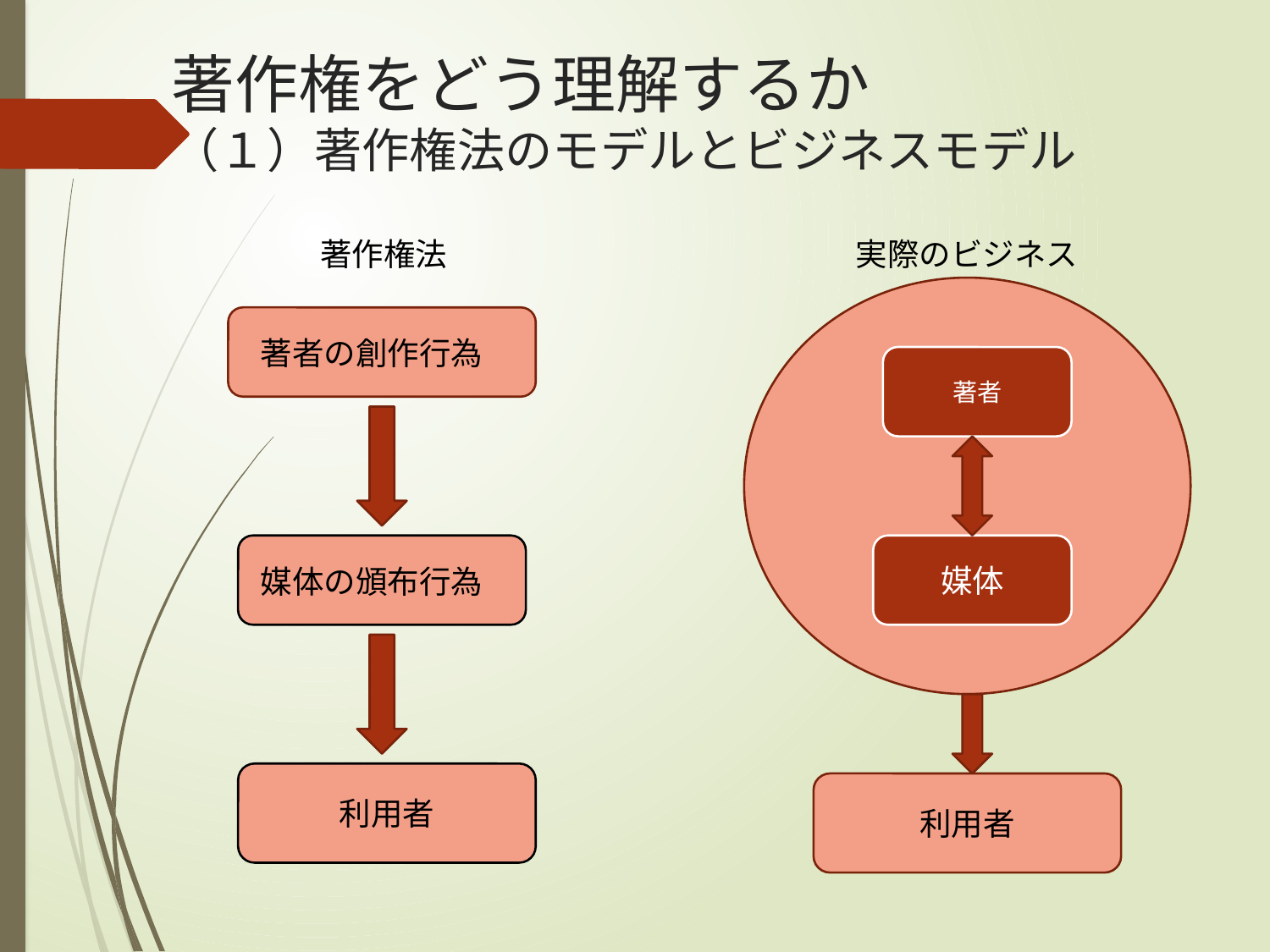

# 著作権をどう理解するか （１）著作権法のモデルとビジネスモデル
著作権法
実際のビジネス

著者の創作行為
著者

媒体
媒体の頒布行為

利用者
利用者